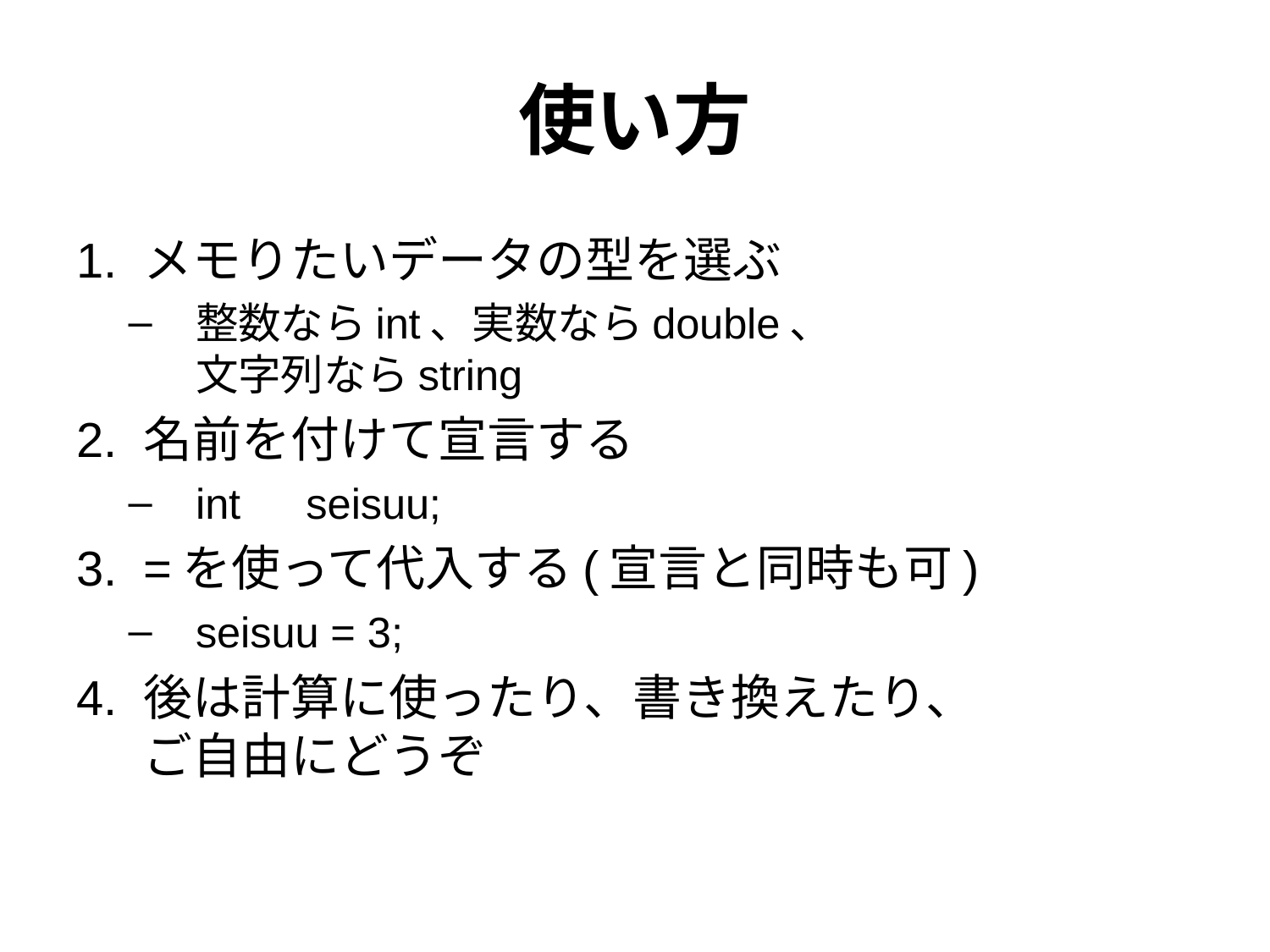

# 使い方
メモりたいデータの型を選ぶ
整数ならint、実数ならdouble、
文字列ならstring
名前を付けて宣言する
int	seisuu;
=を使って代入する(宣言と同時も可)
seisuu = 3;
後は計算に使ったり、書き換えたり、
ご自由にどうぞ